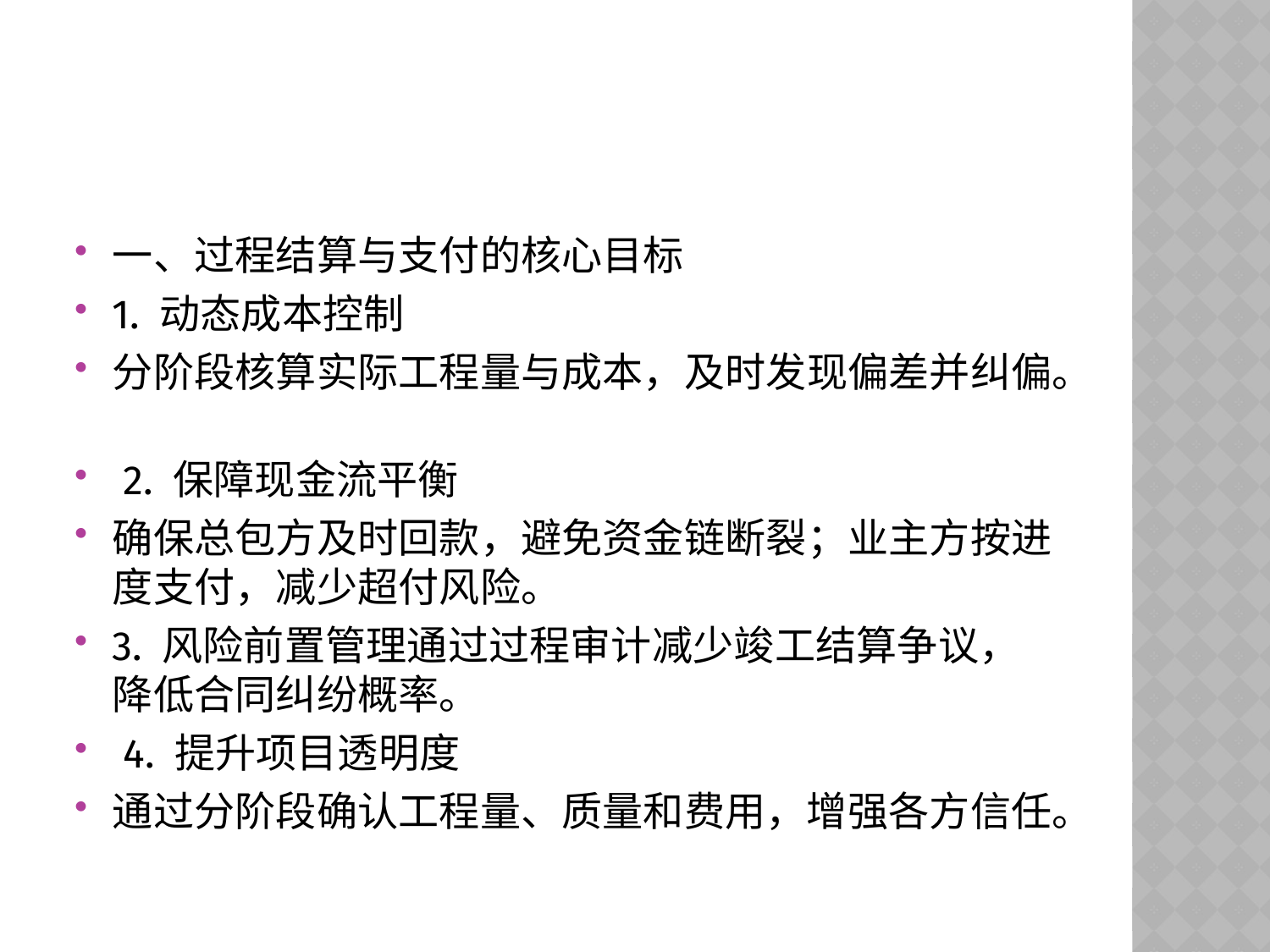

#
一、过程结算与支付的核心目标
1. 动态成本控制
分阶段核算实际工程量与成本，及时发现偏差并纠偏。
 2. 保障现金流平衡
确保总包方及时回款，避免资金链断裂；业主方按进度支付，减少超付风险。
3. 风险前置管理通过过程审计减少竣工结算争议，降低合同纠纷概率。
 4. 提升项目透明度
通过分阶段确认工程量、质量和费用，增强各方信任。